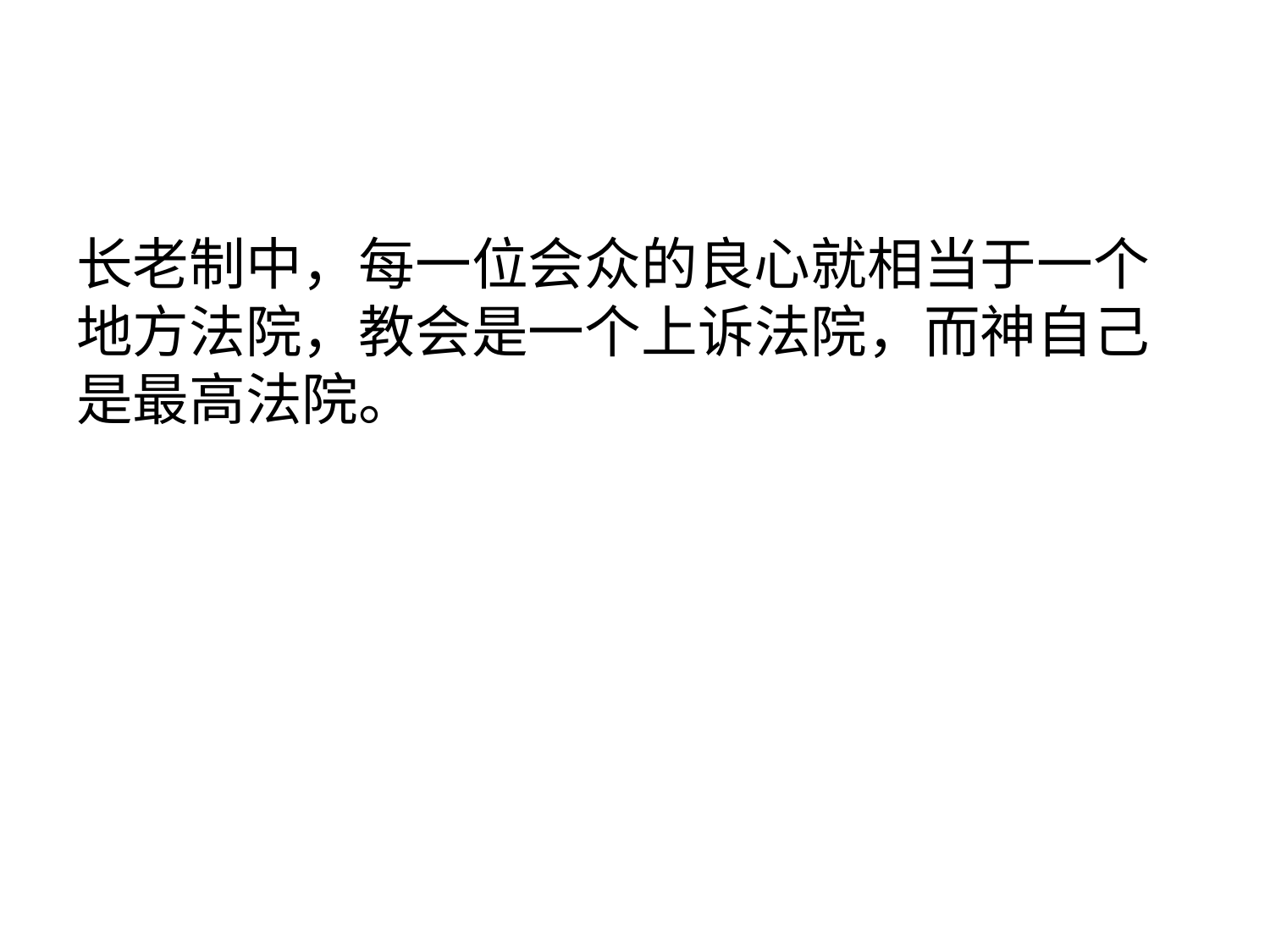

#
长老制中，每一位会众的良心就相当于一个地方法院，教会是一个上诉法院，而神自己是最高法院。